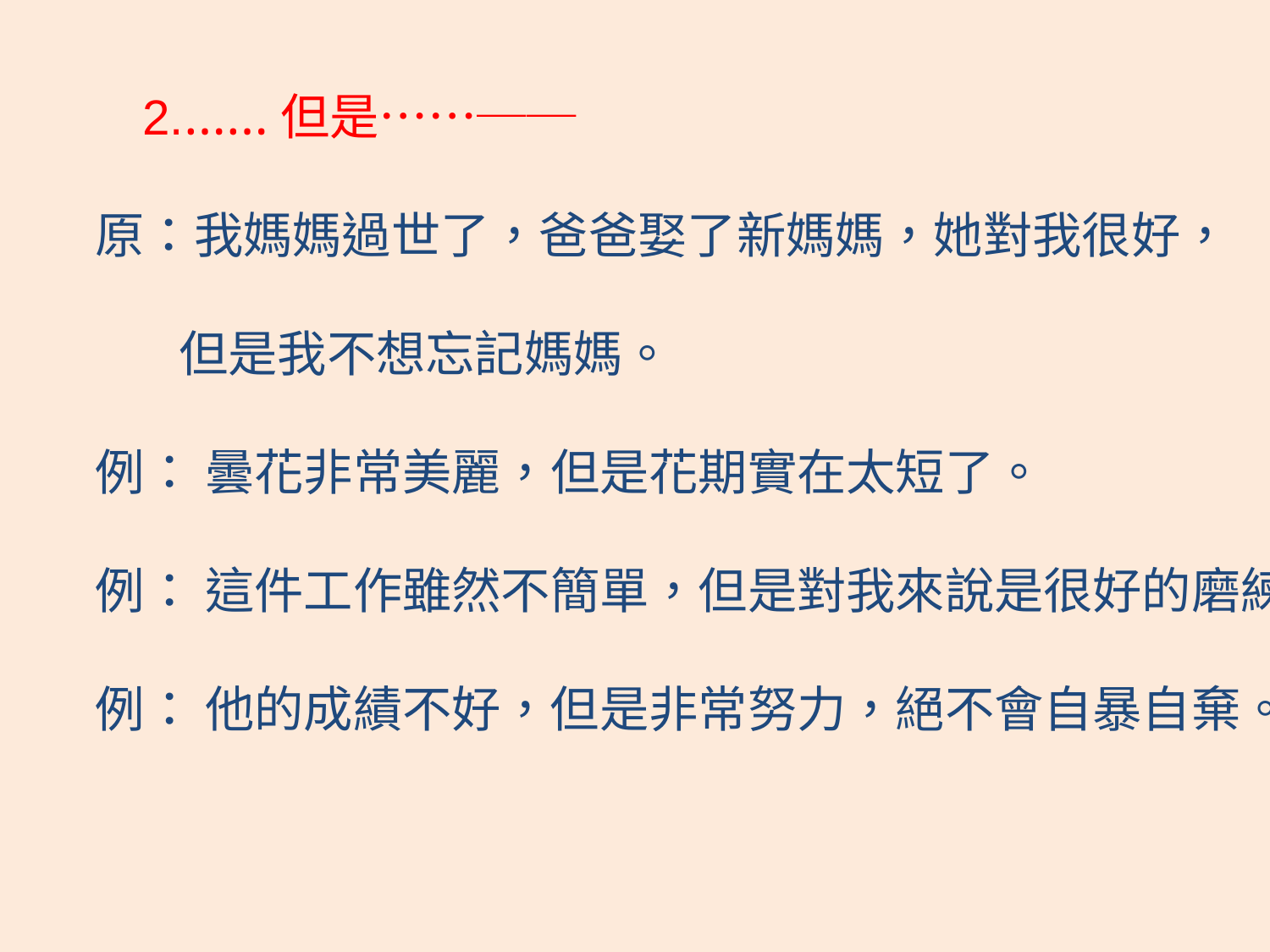

2.……但是……──
　原：我媽媽過世了，爸爸娶了新媽媽，她對我很好，
           但是我不想忘記媽媽。
　例： 曇花非常美麗，但是花期實在太短了。
　例： 這件工作雖然不簡單，但是對我來說是很好的磨練。
　例： 他的成績不好，但是非常努力，絕不會自暴自棄。